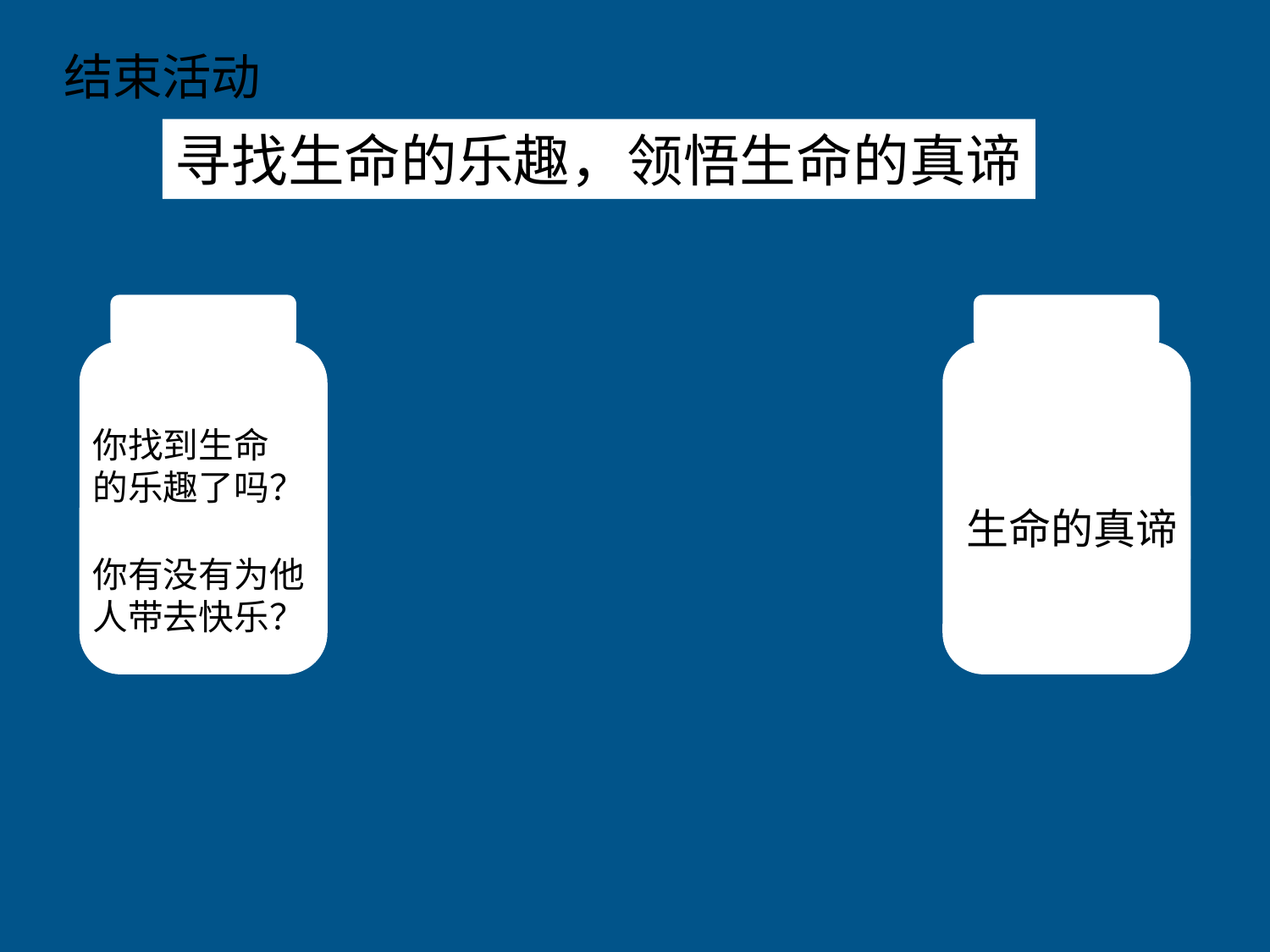

结束活动
寻找生命的乐趣，领悟生命的真谛

你找到生命
的乐趣了吗？

生命的真谛
你有没有为他
人带去快乐？
点击添加文本
点击添加文本
点击添加文本
点击添加文本